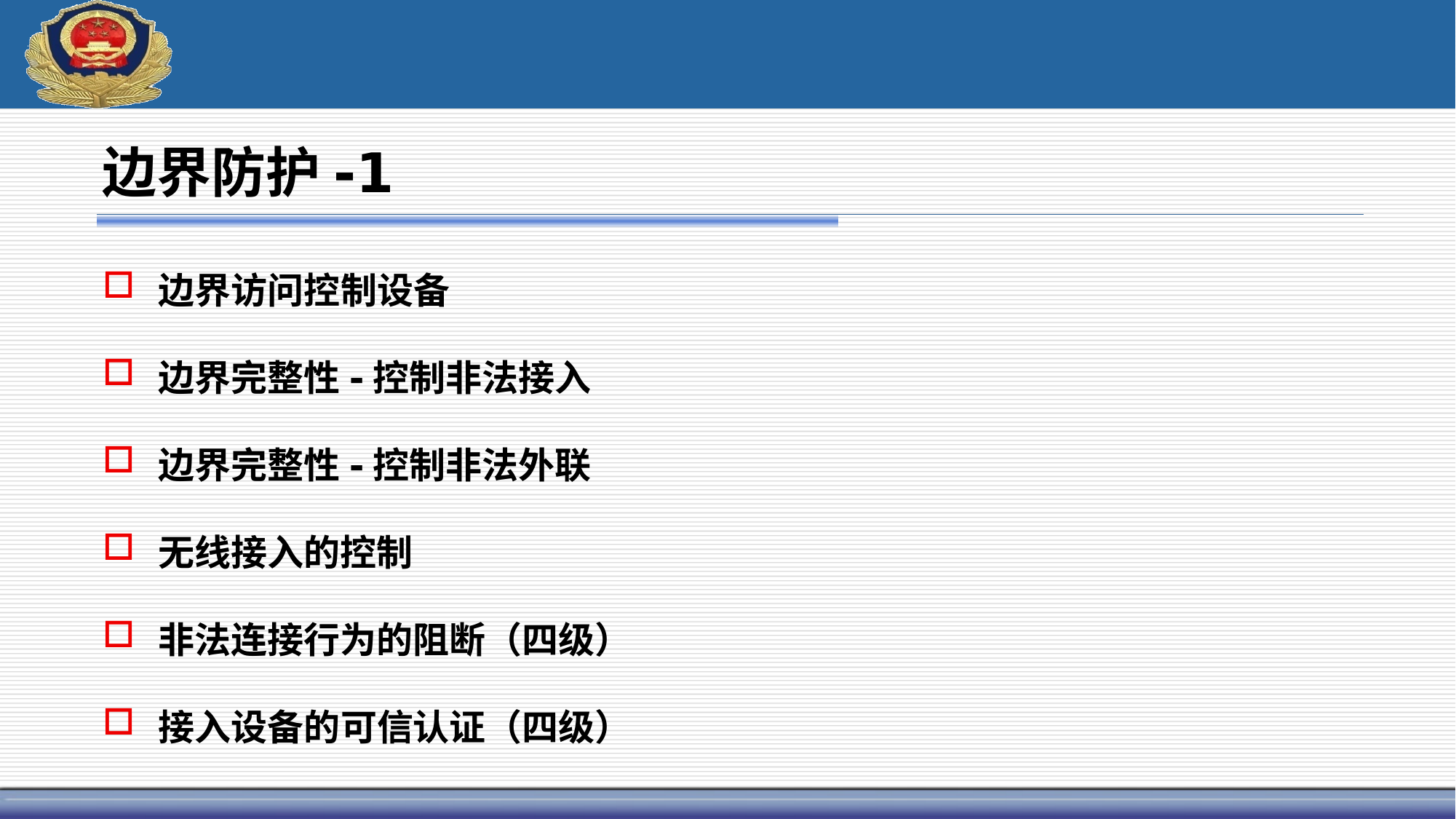

# 边界防护-1
边界访问控制设备
边界完整性-控制非法接入
边界完整性-控制非法外联
无线接入的控制
非法连接行为的阻断（四级）
接入设备的可信认证（四级）
48